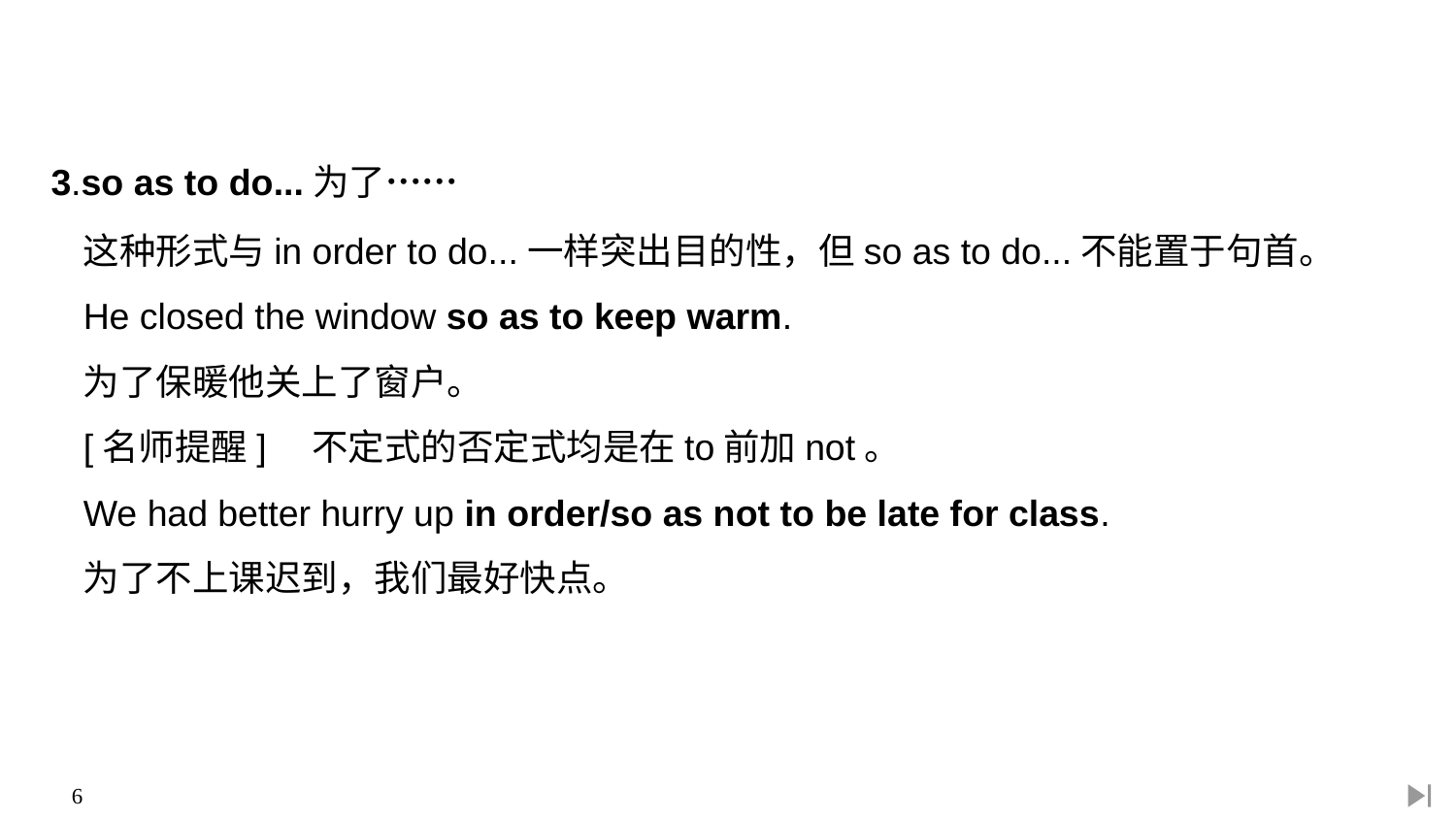

3.so as to do...为了……
这种形式与in order to do...一样突出目的性，但so as to do...不能置于句首。
He closed the window so as to keep warm.
为了保暖他关上了窗户。
[名师提醒]　不定式的否定式均是在to前加not。
We had better hurry up in order/so as not to be late for class.
为了不上课迟到，我们最好快点。